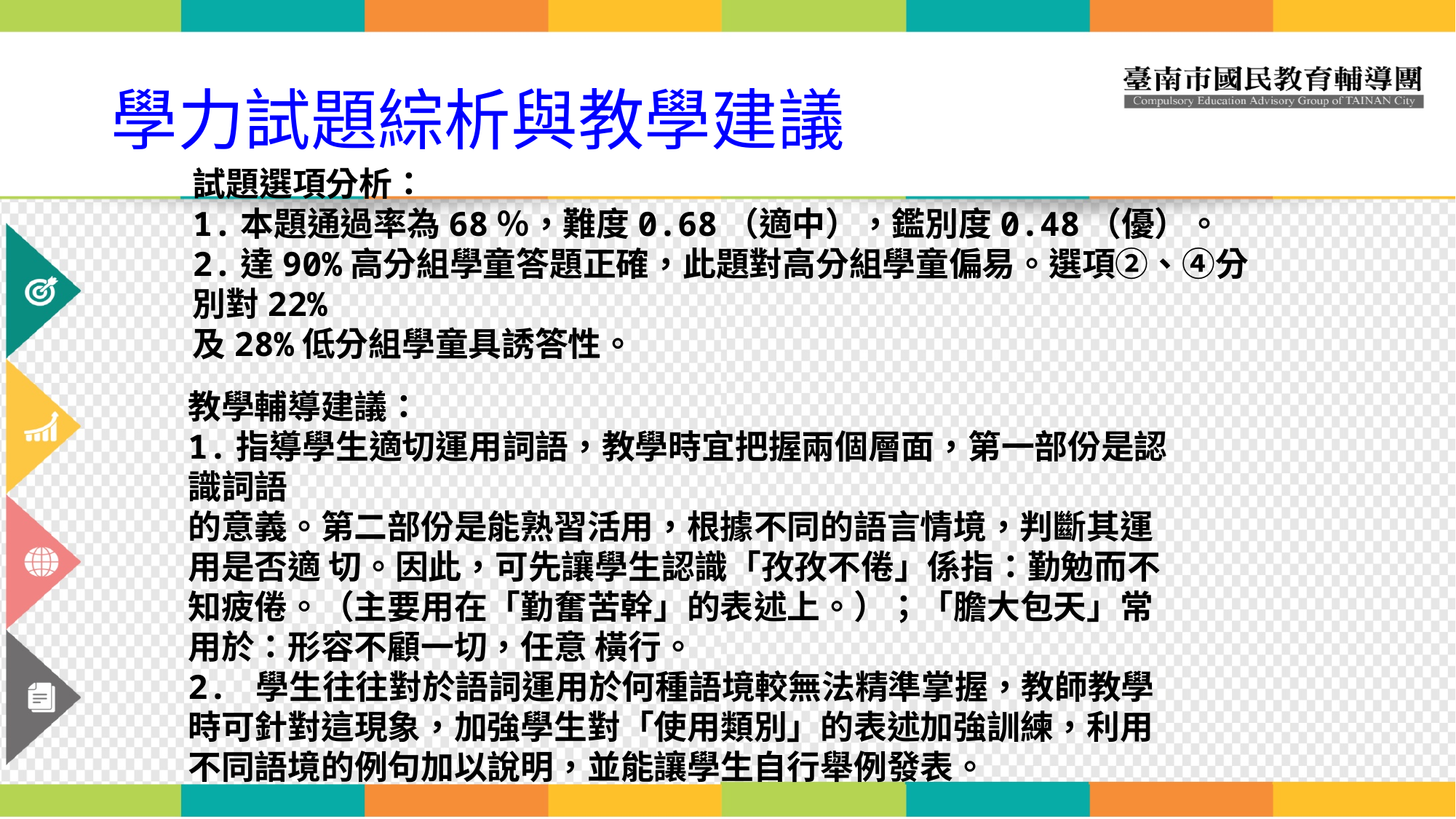

# 學力試題綜析與教學建議
試題選項分析：
1.本題通過率為68％，難度0.68（適中），鑑別度0.48（優）。
2.達90%高分組學童答題正確，此題對高分組學童偏易。選項②、④分別對22%
及28%低分組學童具誘答性。

教學輔導建議：
1.指導學生適切運用詞語，教學時宜把握兩個層面，第一部份是認識詞語
的意義。第二部份是能熟習活用，根據不同的語言情境，判斷其運用是否適 切。因此，可先讓學生認識「孜孜不倦」係指：勤勉而不知疲倦。（主要用在「勤奮苦幹」的表述上。）；「膽大包天」常用於：形容不顧一切，任意 橫行。
2. 學生往往對於語詞運用於何種語境較無法精準掌握，教師教學時可針對這現象，加強學生對「使用類別」的表述加強訓練，利用不同語境的例句加以說明，並能讓學生自行舉例發表。